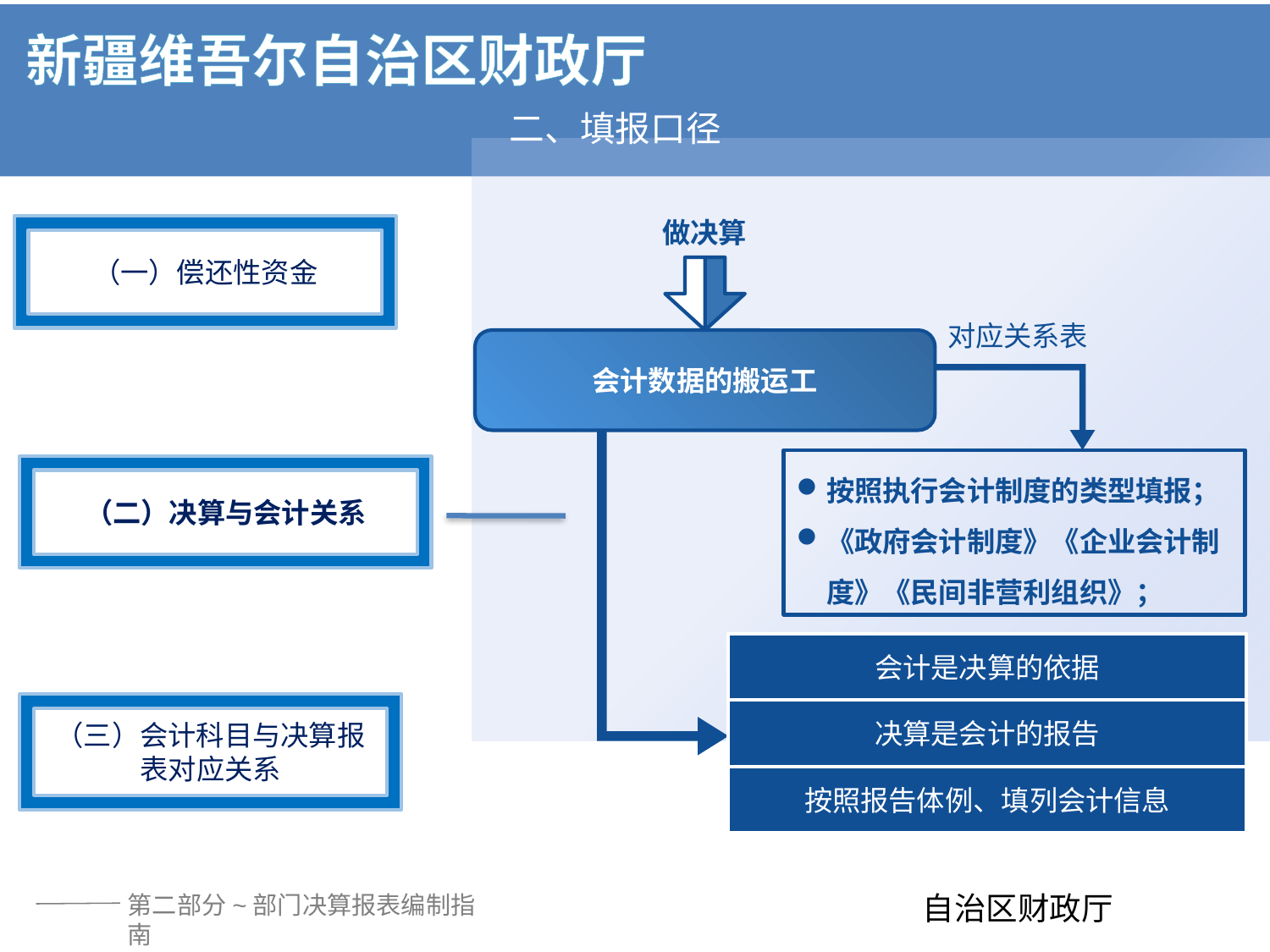

二、填报口径

做决算

对应关系表

会计数据的搬运工

按照执行会计制度的类型填报；
《政府会计制度》《企业会计制度》《民间非营利组织》；

会计是决算的依据
决算是会计的报告
按照报告体例、填列会计信息
（一）偿还性资金
（二）决算与会计关系
（三）会计科目与决算报表对应关系
第二部分~部门决算报表编制指南
16